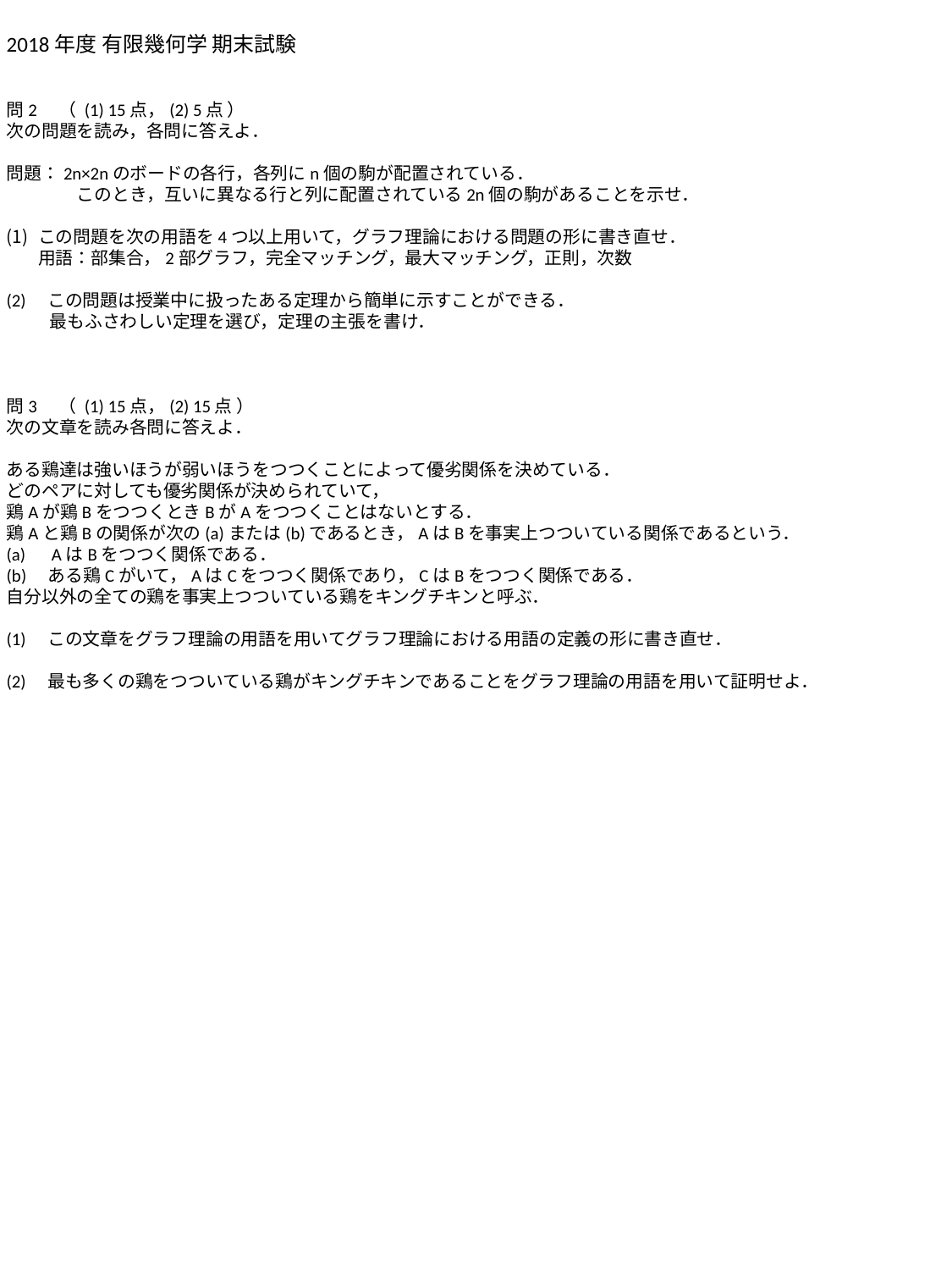

2018年度 有限幾何学 期末試験

問2　（ (1) 15点，(2) 5点 ）
次の問題を読み，各問に答えよ．

問題：2n×2nのボードの各行，各列にn個の駒が配置されている．
　　　　このとき，互いに異なる行と列に配置されている2n個の駒があることを示せ．

この問題を次の用語を4つ以上用いて，グラフ理論における問題の形に書き直せ．
用語：部集合，2部グラフ，完全マッチング，最大マッチング，正則，次数

(2)　この問題は授業中に扱ったある定理から簡単に示すことができる．
　　  最もふさわしい定理を選び，定理の主張を書け．

問3　（ (1) 15点，(2) 15点 ）
次の文章を読み各問に答えよ．
ある鶏達は強いほうが弱いほうをつつくことによって優劣関係を決めている．
どのペアに対しても優劣関係が決められていて，
鶏Aが鶏BをつつくときBがAをつつくことはないとする．
鶏Aと鶏Bの関係が次の(a)または(b)であるとき，AはBを事実上つついている関係であるという．
(a)　AはBをつつく関係である．
(b)　ある鶏Cがいて，AはCをつつく関係であり，CはBをつつく関係である．
自分以外の全ての鶏を事実上つついている鶏をキングチキンと呼ぶ．

(1)　この文章をグラフ理論の用語を用いてグラフ理論における用語の定義の形に書き直せ．

(2)　最も多くの鶏をつついている鶏がキングチキンであることをグラフ理論の用語を用いて証明せよ．